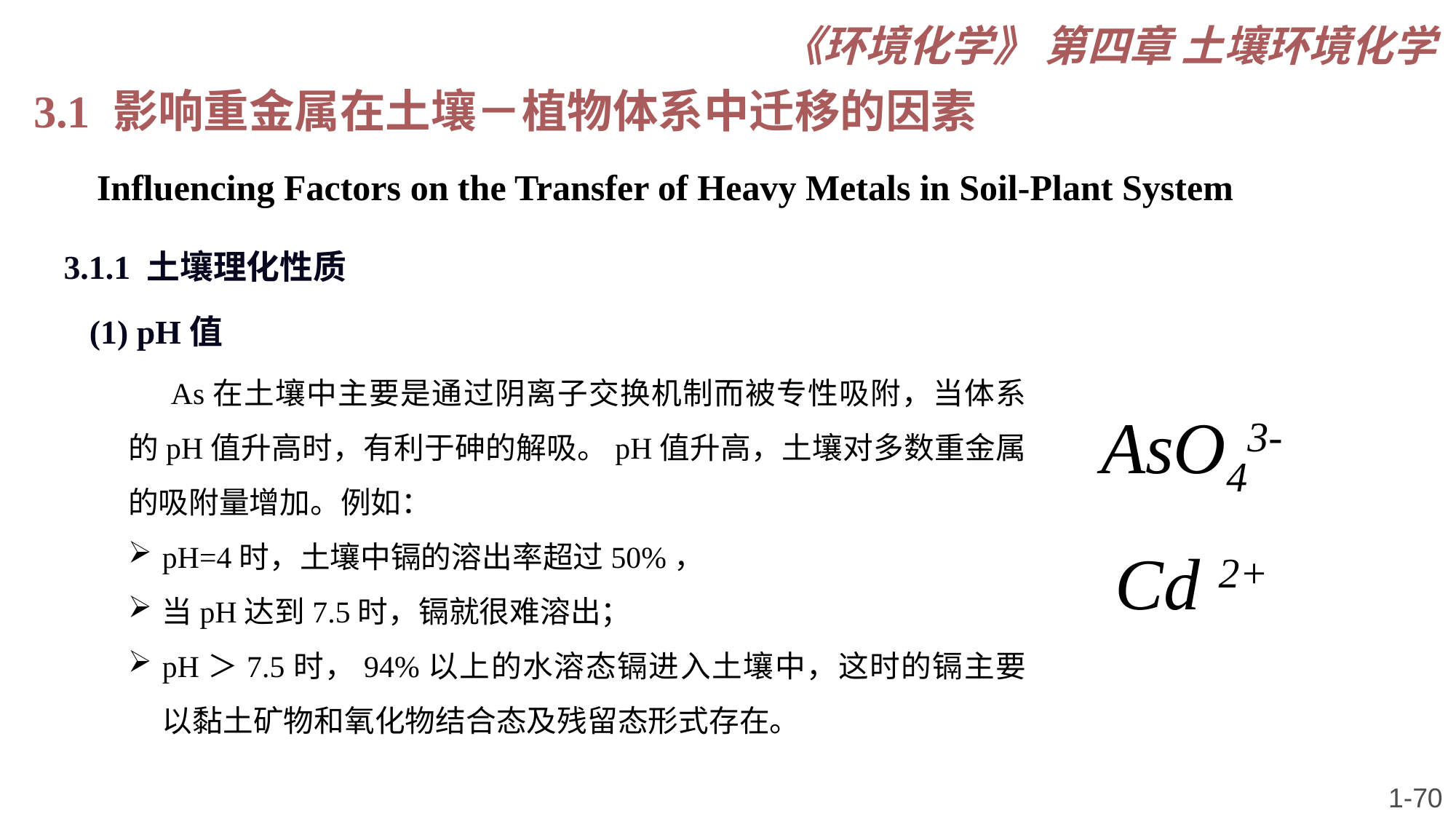

《环境化学》 第四章 土壤环境化学
3.1 影响重金属在土壤－植物体系中迁移的因素
      Influencing Factors on the Transfer of Heavy Metals in Soil-Plant System
3.1.1 土壤理化性质
(1) pH值
     As在土壤中主要是通过阴离子交换机制而被专性吸附，当体系的pH值升高时，有利于砷的解吸。pH值升高，土壤对多数重金属的吸附量增加。例如：
pH=4时，土壤中镉的溶出率超过50%，
当pH达到7.5时，镉就很难溶出；
pH＞7.5时，94%以上的水溶态镉进入土壤中，这时的镉主要以黏土矿物和氧化物结合态及残留态形式存在。
AsO43-
Cd 2+
1-70